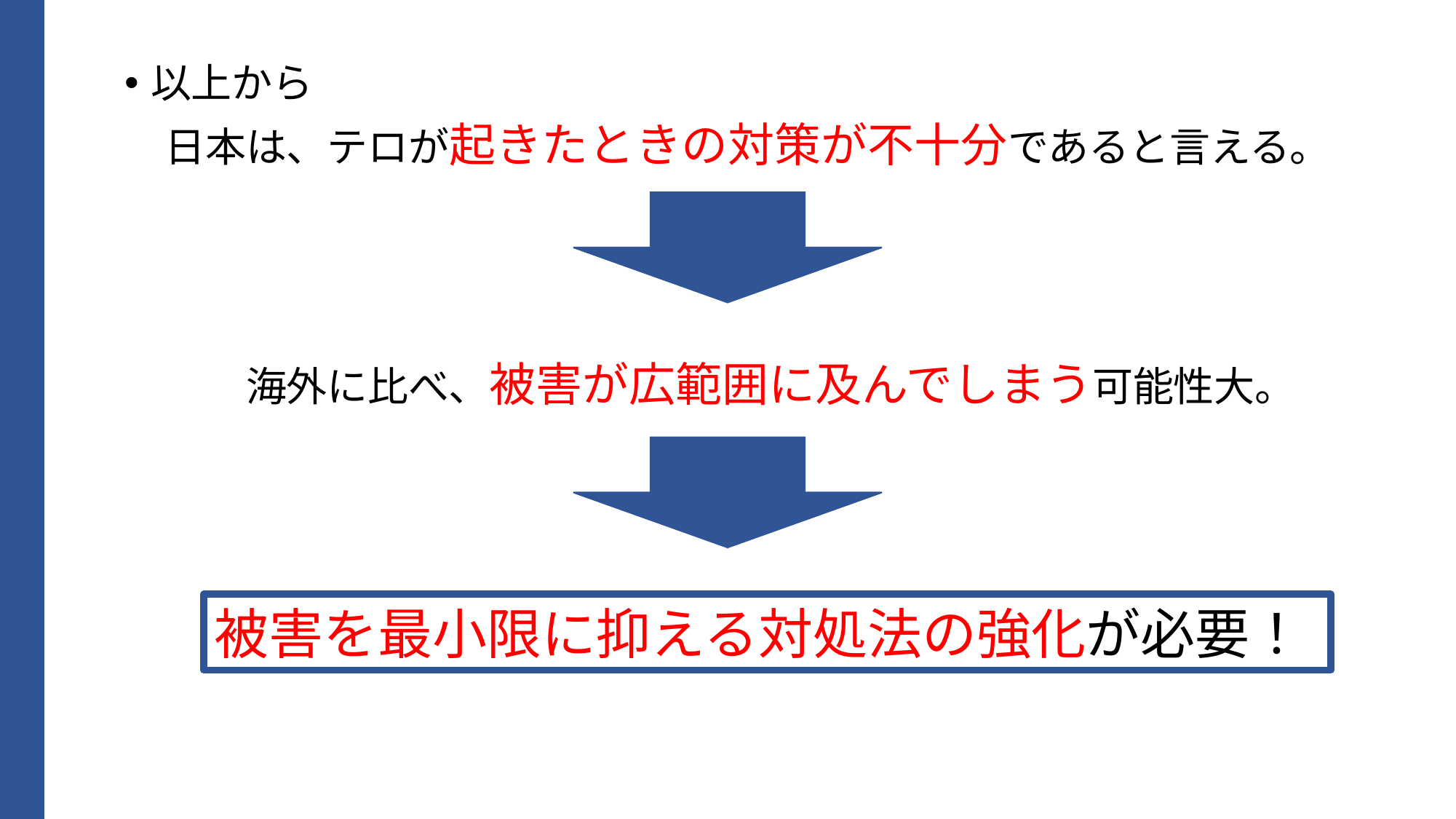

以上から
　日本は、テロが起きたときの対策が不十分であると言える。

　　　海外に比べ、被害が広範囲に及んでしまう可能性大。

被害を最小限に抑える対処法の強化が必要！